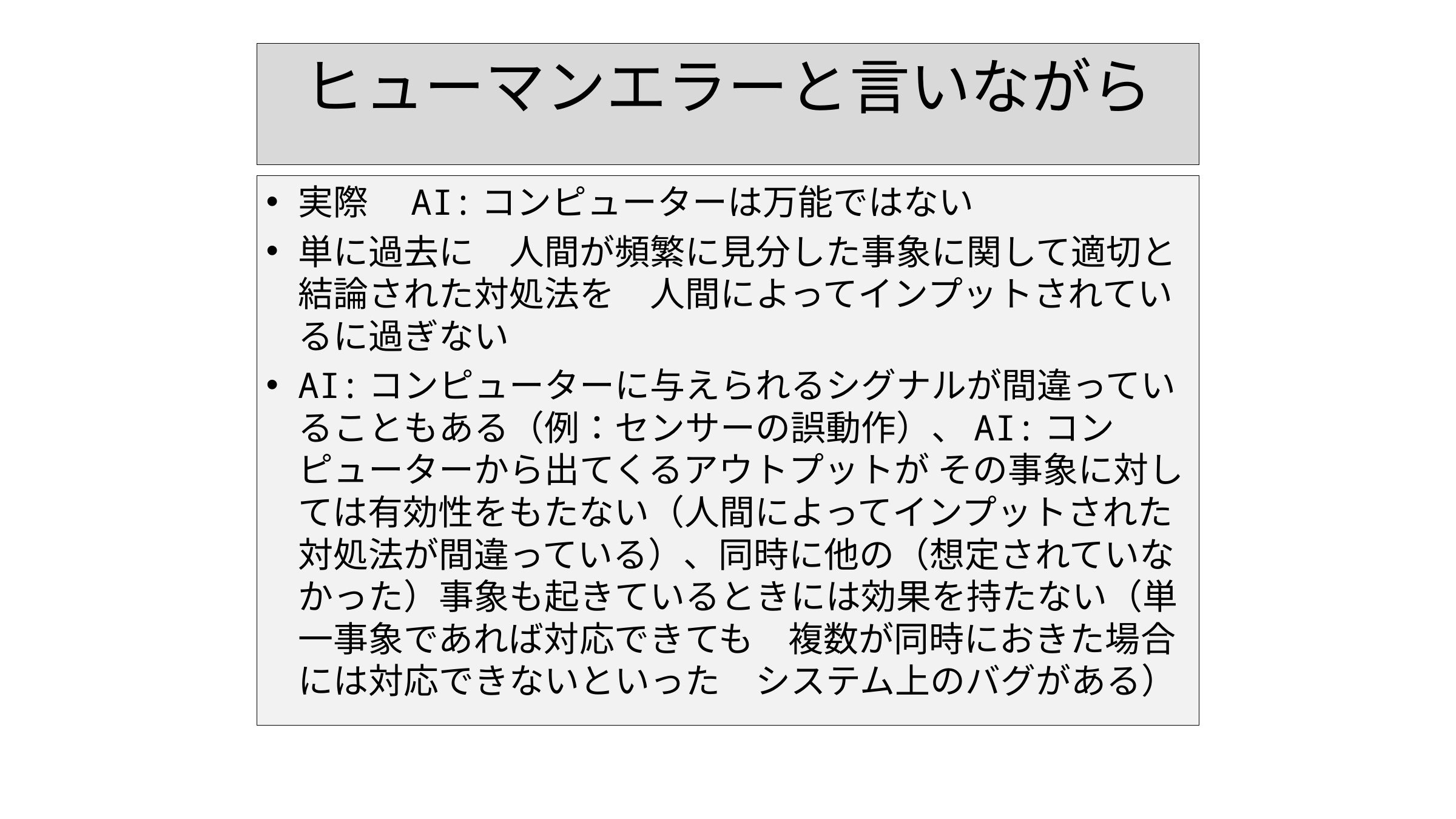

131
# ヒューマンエラーと言いながら
実際　AI:コンピューターは万能ではない
単に過去に　人間が頻繁に見分した事象に関して適切と結論された対処法を　人間によってインプットされているに過ぎない
AI:コンピューターに与えられるシグナルが間違っていることもある（例：センサーの誤動作）、AI:コンピューターから出てくるアウトプットが その事象に対しては有効性をもたない（人間によってインプットされた対処法が間違っている）、同時に他の（想定されていなかった）事象も起きているときには効果を持たない（単一事象であれば対応できても　複数が同時におきた場合には対応できないといった　システム上のバグがある）